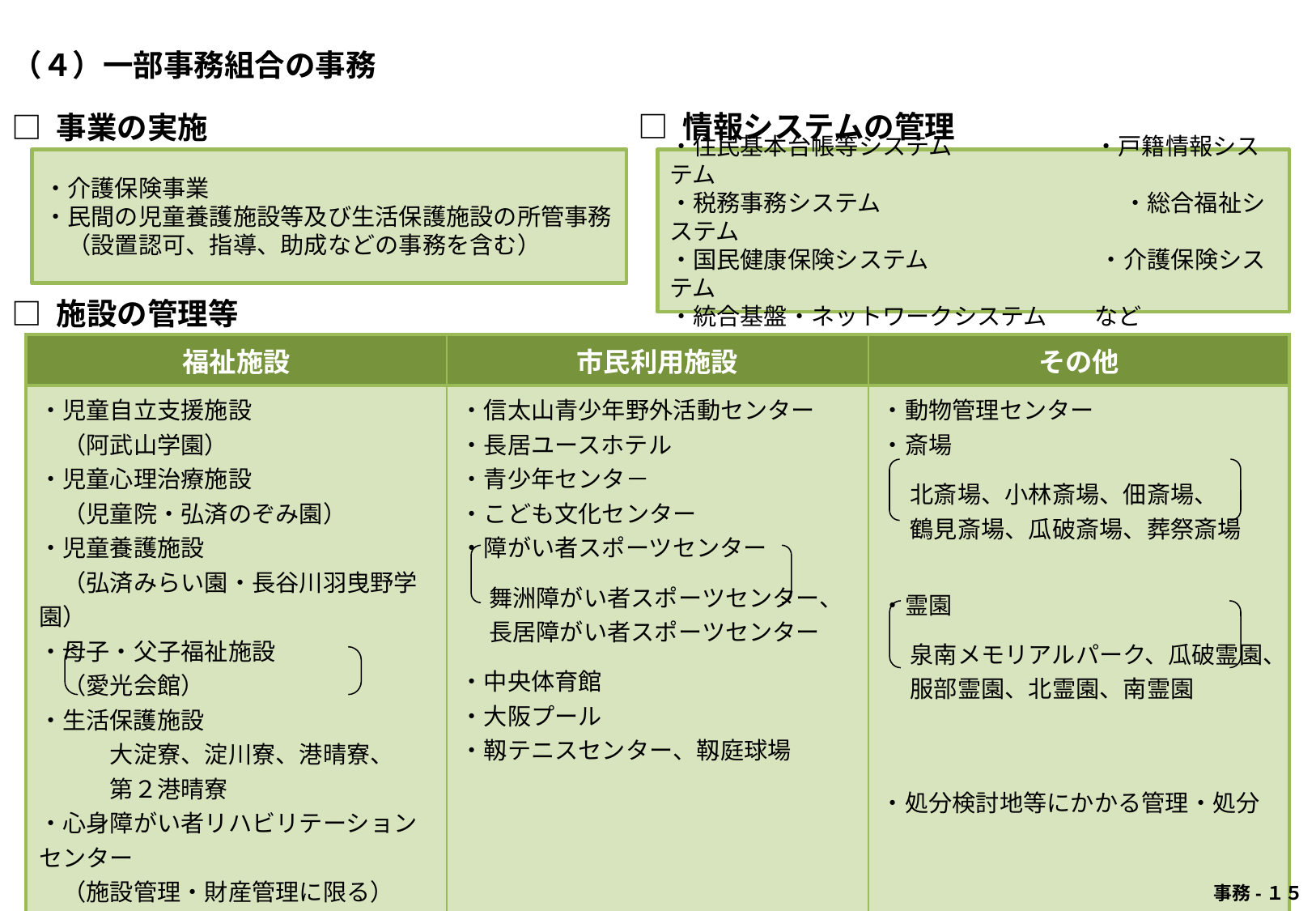

（４）一部事務組合の事務
□ 事業の実施
□ 情報システムの管理
・介護保険事業
・民間の児童養護施設等及び生活保護施設の所管事務
　（設置認可、指導、助成などの事務を含む）
・住民基本台帳等システム　　　　　　・戸籍情報システム
・税務事務システム　　　　　 　　　　　・総合福祉システム
・国民健康保険システム　　 　　　　　・介護保険システム
・統合基盤・ネットワークシステム　　など
□ 施設の管理等
| 福祉施設 | 市民利用施設 | その他 |
| --- | --- | --- |
| ・児童自立支援施設 　（阿武山学園） ・児童心理治療施設 　（児童院・弘済のぞみ園） ・児童養護施設 　（弘済みらい園・長谷川羽曳野学園） ・母子・父子福祉施設 　（愛光会館） ・生活保護施設 　　　大淀寮、淀川寮、港晴寮、 　　　第２港晴寮 ・心身障がい者リハビリテーションセンター 　（施設管理・財産管理に限る） ・福祉型障がい児入所施設 　（敷津浦学園） ・障がい者就労支援施設 　（千里作業指導所） | ・信太山青少年野外活動センター ・長居ユースホテル ・青少年センタ－ ・こども文化センター ・障がい者スポーツセンター 　 舞洲障がい者スポーツセンター、 　 長居障がい者スポーツセンター ・中央体育館 ・大阪プール ・靱テニスセンター、靱庭球場 | ・動物管理センター ・斎場 　 北斎場、小林斎場、佃斎場、 　 鶴見斎場、瓜破斎場、葬祭斎場 ・霊園 　 泉南メモリアルパーク、瓜破霊園、 　 服部霊園、北霊園、南霊園 ・処分検討地等にかかる管理・処分 |

 事務-１５